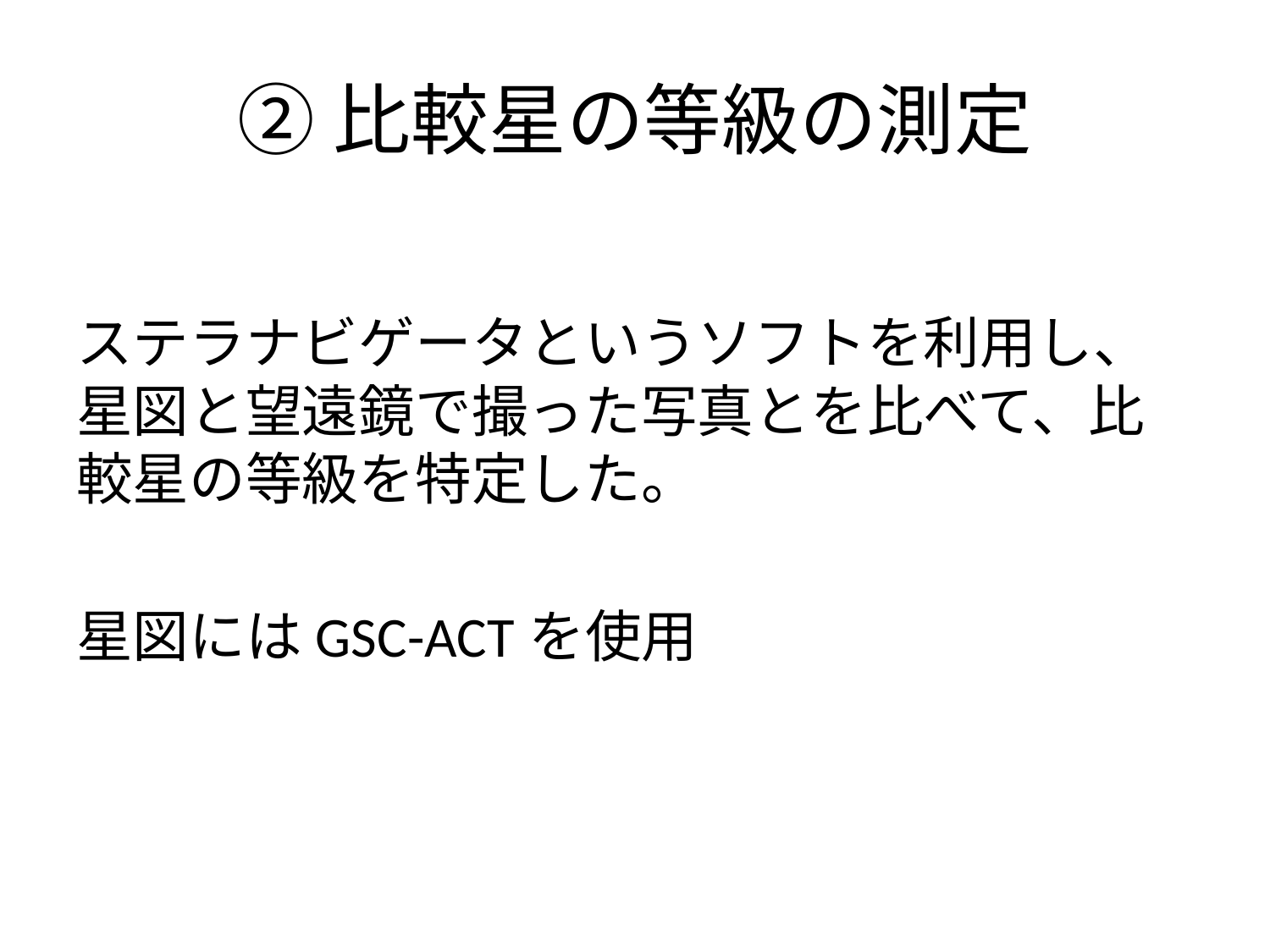

# ②比較星の等級の測定

ステラナビゲータというソフトを利用し、星図と望遠鏡で撮った写真とを比べて、比較星の等級を特定した。

星図にはGSC-ACTを使用